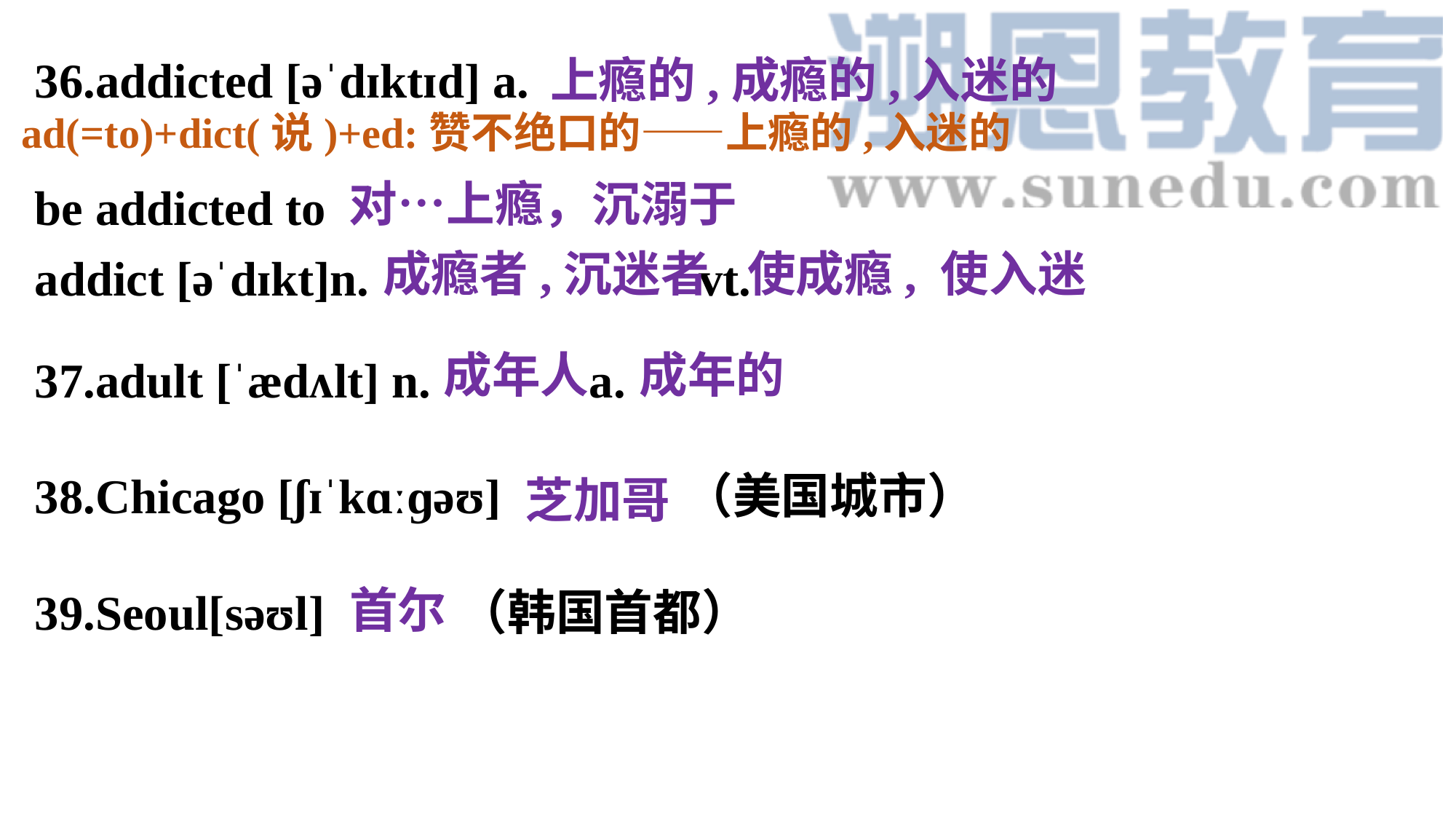

36.addicted [əˈdɪktɪd] a.

be addicted to
addict [əˈdɪkt]n.                           vt.

37.adult [ˈædʌlt] n.             a.

38.Chicago [ʃɪˈkɑːɡəʊ]              （美国城市）

39.Seoul[səʊl]          （韩国首都）
上瘾的,成瘾的,入迷的
ad(=to)+dict(说)+ed:赞不绝口的——上瘾的,入迷的
对…上瘾，沉溺于
成瘾者,沉迷者
使成瘾, 使入迷
成年人
成年的
芝加哥
首尔